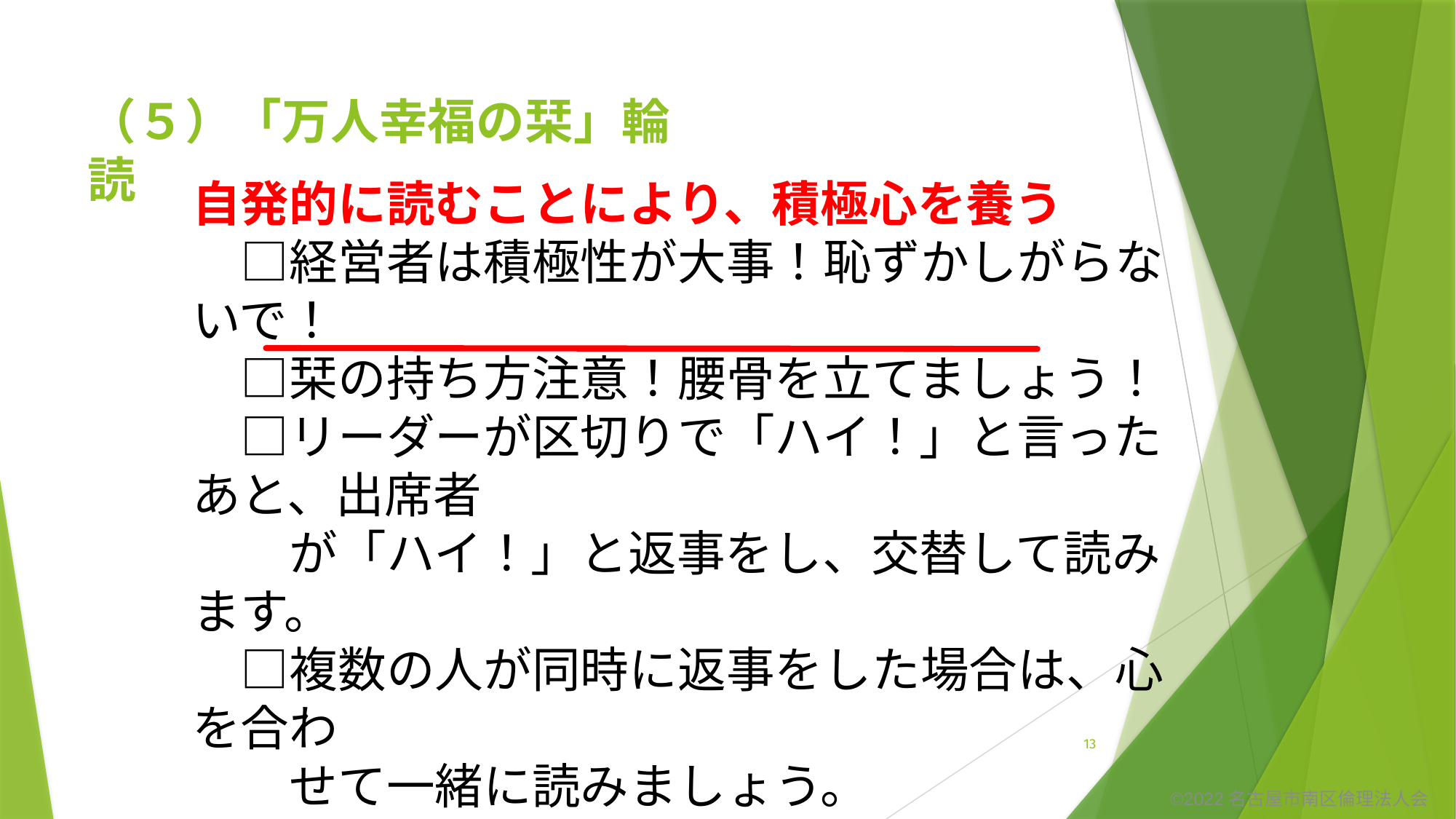

（５）「万人幸福の栞」輪読
自発的に読むことにより、積極心を養う
　□経営者は積極性が大事！恥ずかしがらないで！
　□栞の持ち方注意！腰骨を立てましょう！
　□リーダーが区切りで「ハイ！」と言ったあと、出席者
　　が「ハイ！」と返事をし、交替して読みます。
　□複数の人が同時に返事をした場合は、心を合わ
　　せて一緒に読みましょう。
　□読み間違えた際は、リーダーが指摘しますので、
　　「ハイ！」と素直に受け止めて読み直しましょう。
　　(読み間違いをしていない人も)

13
©2022名古屋市南区倫理法人会